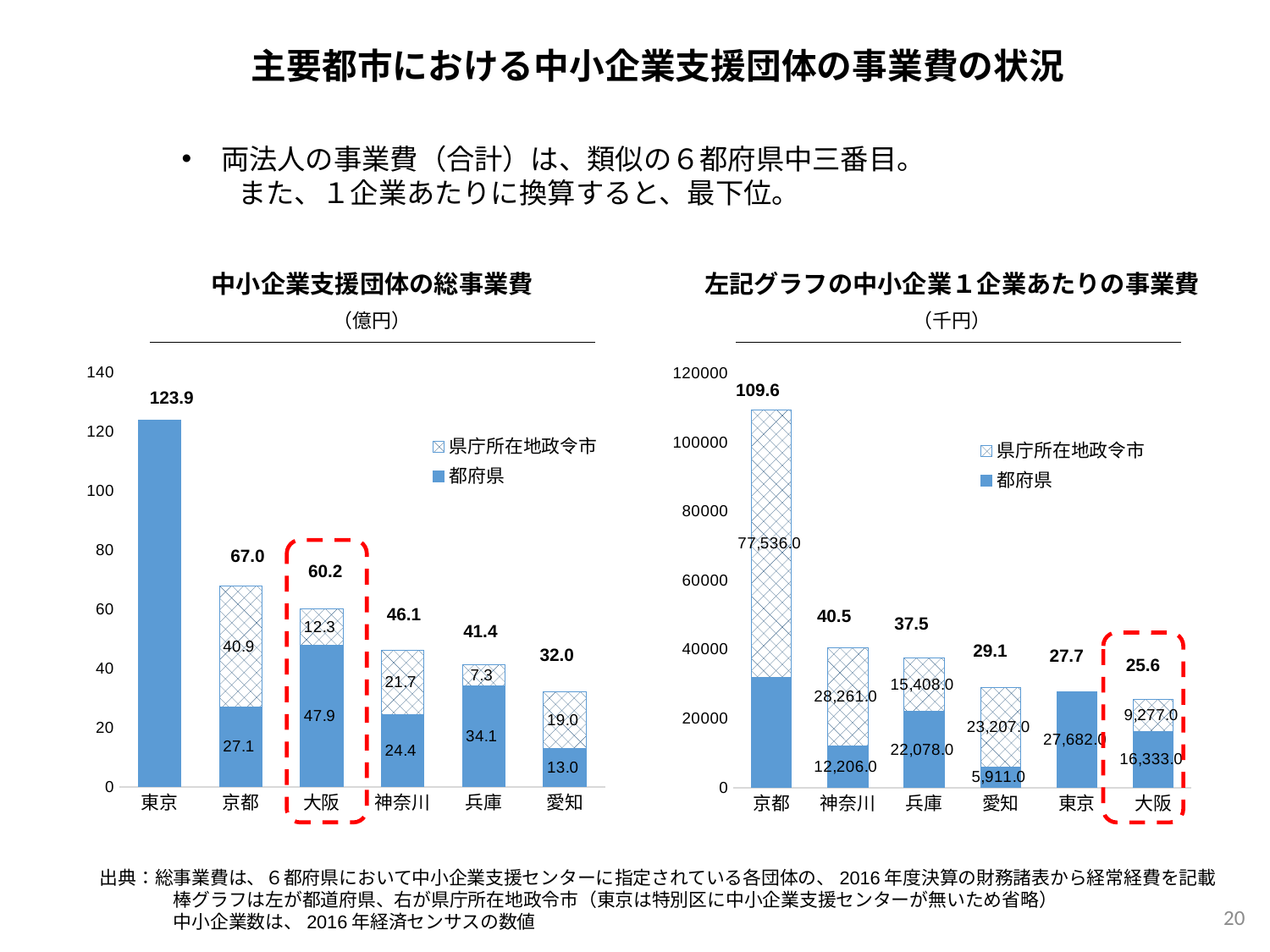

主要都市における中小企業支援団体の事業費の状況
両法人の事業費（合計）は、類似の６都府県中三番目。
　　また、１企業あたりに換算すると、最下位。
中小企業支援団体の総事業費

（億円）
左記グラフの中小企業１企業あたりの事業費

（千円）

### Chart

| Category | 都府県 | 県庁所在地政令市 |
|---|---|---|
| 東京 | 123.9 | None |
| 京都 | 27.1 | 40.9 |
| 大阪 | 47.9 | 12.3 |
| 神奈川 | 24.4 | 21.7 |
| 兵庫 | 34.1 | 7.3 |
| 愛知 | 13.0 | 19.0 |

### Chart

| Category | 都府県 | 県庁所在地政令市 |
|---|---|---|
| 京都 | 32030.0 | 77536.0 |
| 神奈川 | 12206.0 | 28261.0 |
| 兵庫 | 22078.0 | 15408.0 |
| 愛知 | 5911.0 | 23207.0 |
| 東京 | 27682.0 | None |
| 大阪 | 16333.0 | 9277.0 |
 109.6
 123.9
67.0

60.2
46.1
40.5
37.5
41.4

29.1
32.0
27.7
25.6
出典：総事業費は、６都府県において中小企業支援センターに指定されている各団体の、2016年度決算の財務諸表から経常経費を記載
　　　　棒グラフは左が都道府県、右が県庁所在地政令市（東京は特別区に中小企業支援センターが無いため省略）
　　　　中小企業数は、2016年経済センサスの数値
20